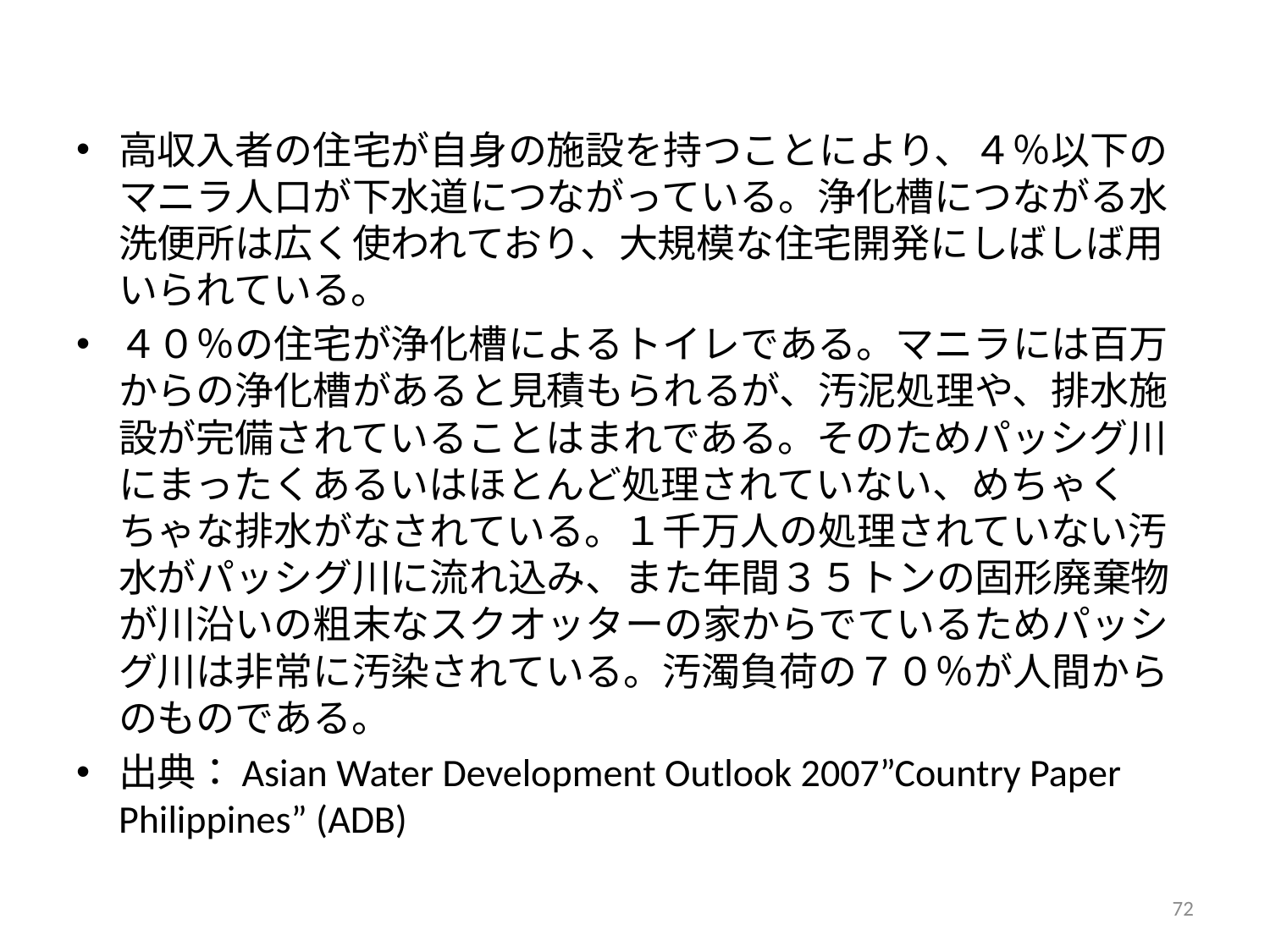

高収入者の住宅が自身の施設を持つことにより、４％以下のマニラ人口が下水道につながっている。浄化槽につながる水洗便所は広く使われており、大規模な住宅開発にしばしば用いられている。
４０％の住宅が浄化槽によるトイレである。マニラには百万からの浄化槽があると見積もられるが、汚泥処理や、排水施設が完備されていることはまれである。そのためパッシグ川にまったくあるいはほとんど処理されていない、めちゃくちゃな排水がなされている。１千万人の処理されていない汚水がパッシグ川に流れ込み、また年間３５トンの固形廃棄物が川沿いの粗末なスクオッターの家からでているためパッシグ川は非常に汚染されている。汚濁負荷の７０％が人間からのものである。
出典：Asian Water Development Outlook 2007”Country Paper Philippines” (ADB)

72